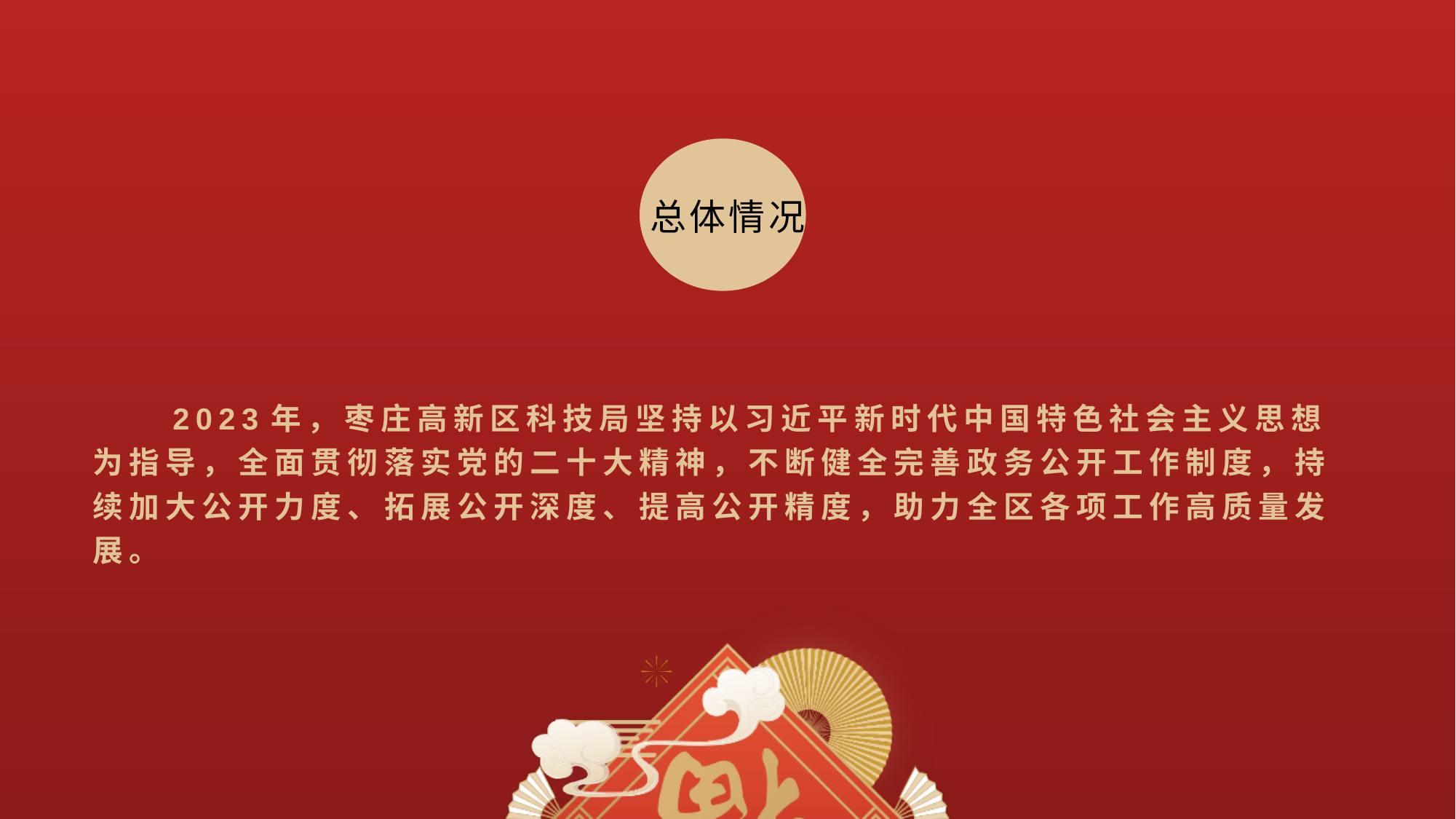

总体情况
  　2023年，枣庄高新区科技局坚持以习近平新时代中国特色社会主义思想为指导，全面贯彻落实党的二十大精神，不断健全完善政务公开工作制度，持续加大公开力度、拓展公开深度、提高公开精度，助力全区各项工作高质量发展。